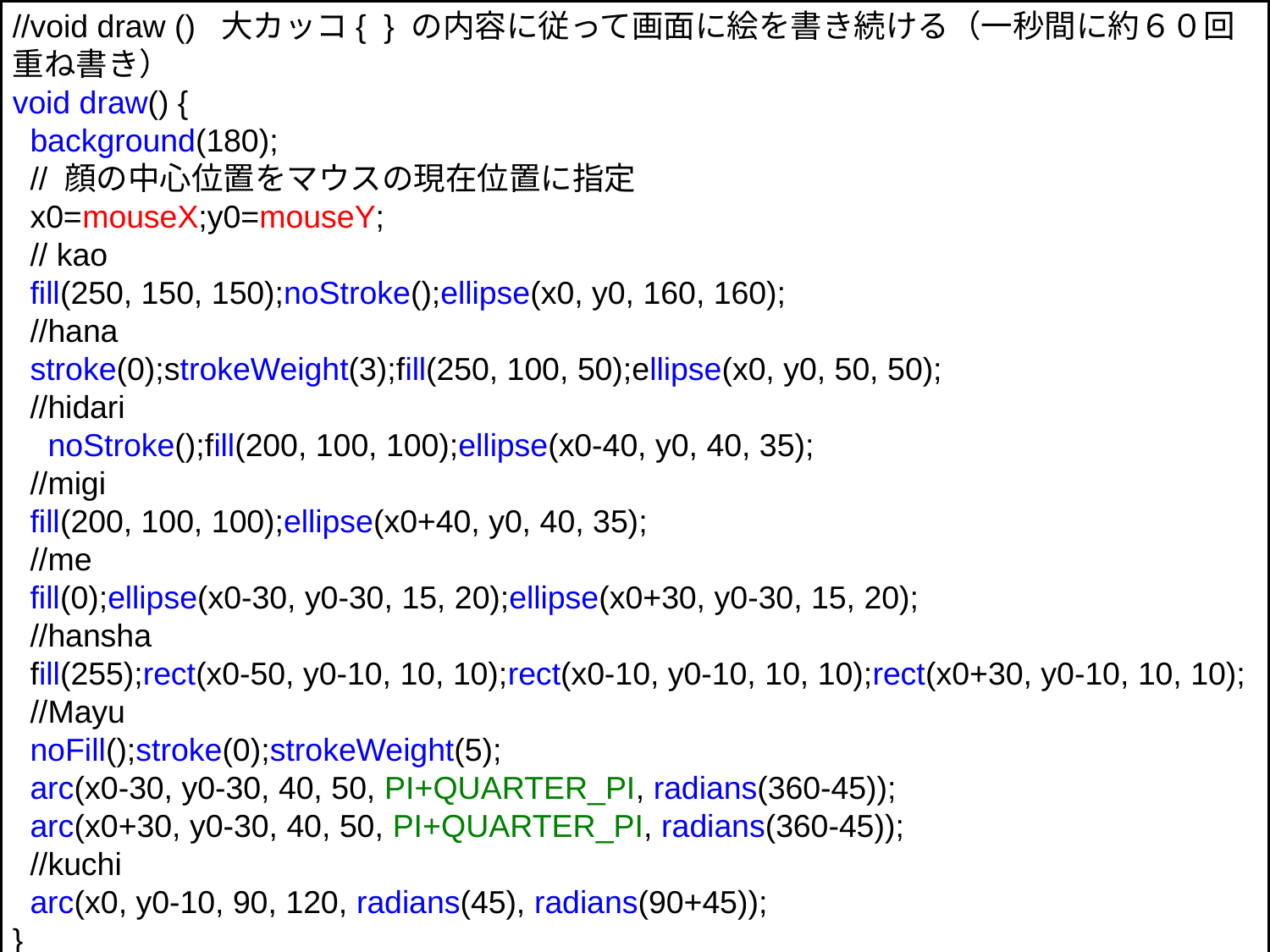

//void draw ()  大カッコ{  } の内容に従って画面に絵を書き続ける（一秒間に約６０回重ね書き）
void draw() {
  background(180);
  // 顔の中心位置をマウスの現在位置に指定
  x0=mouseX;y0=mouseY;
  // kao
  fill(250, 150, 150);noStroke();ellipse(x0, y0, 160, 160);
  //hana
  stroke(0);strokeWeight(3);fill(250, 100, 50);ellipse(x0, y0, 50, 50);
  //hidari
    noStroke();fill(200, 100, 100);ellipse(x0-40, y0, 40, 35);
  //migi
  fill(200, 100, 100);ellipse(x0+40, y0, 40, 35);
  //me
  fill(0);ellipse(x0-30, y0-30, 15, 20);ellipse(x0+30, y0-30, 15, 20);
  //hansha
  fill(255);rect(x0-50, y0-10, 10, 10);rect(x0-10, y0-10, 10, 10);rect(x0+30, y0-10, 10, 10);
  //Mayu
  noFill();stroke(0);strokeWeight(5);
  arc(x0-30, y0-30, 40, 50, PI+QUARTER_PI, radians(360-45));
  arc(x0+30, y0-30, 40, 50, PI+QUARTER_PI, radians(360-45));
  //kuchi
  arc(x0, y0-10, 90, 120, radians(45), radians(90+45));
}